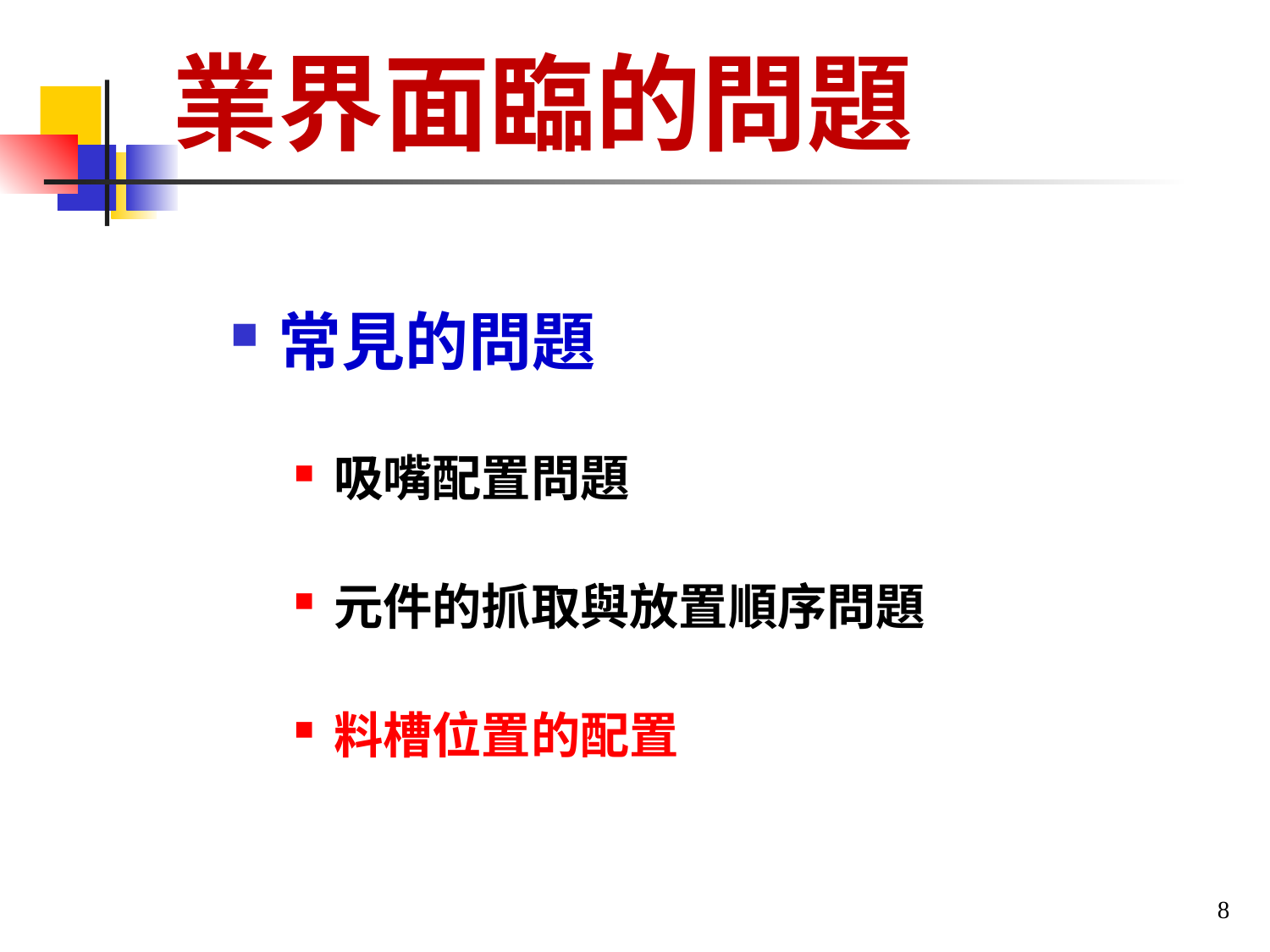

# 業界面臨的問題
常見的問題
吸嘴配置問題
元件的抓取與放置順序問題
料槽位置的配置

8